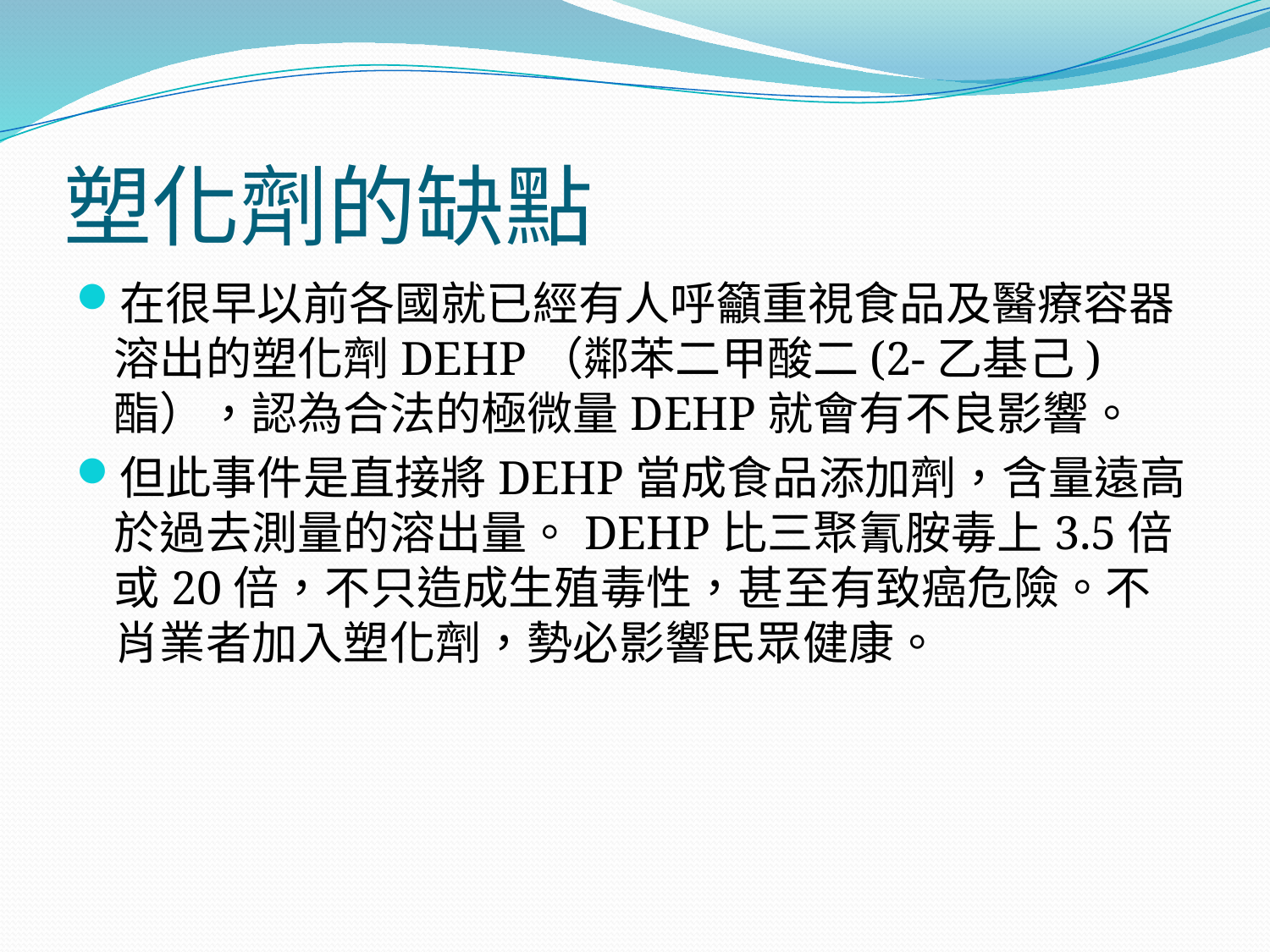

# 塑化劑的缺點
在很早以前各國就已經有人呼籲重視食品及醫療容器溶出的塑化劑DEHP（鄰苯二甲酸二(2-乙基己)酯），認為合法的極微量DEHP就會有不良影響。
但此事件是直接將DEHP當成食品添加劑，含量遠高於過去測量的溶出量。DEHP比三聚氰胺毒上3.5倍或20倍，不只造成生殖毒性，甚至有致癌危險。不肖業者加入塑化劑，勢必影響民眾健康。